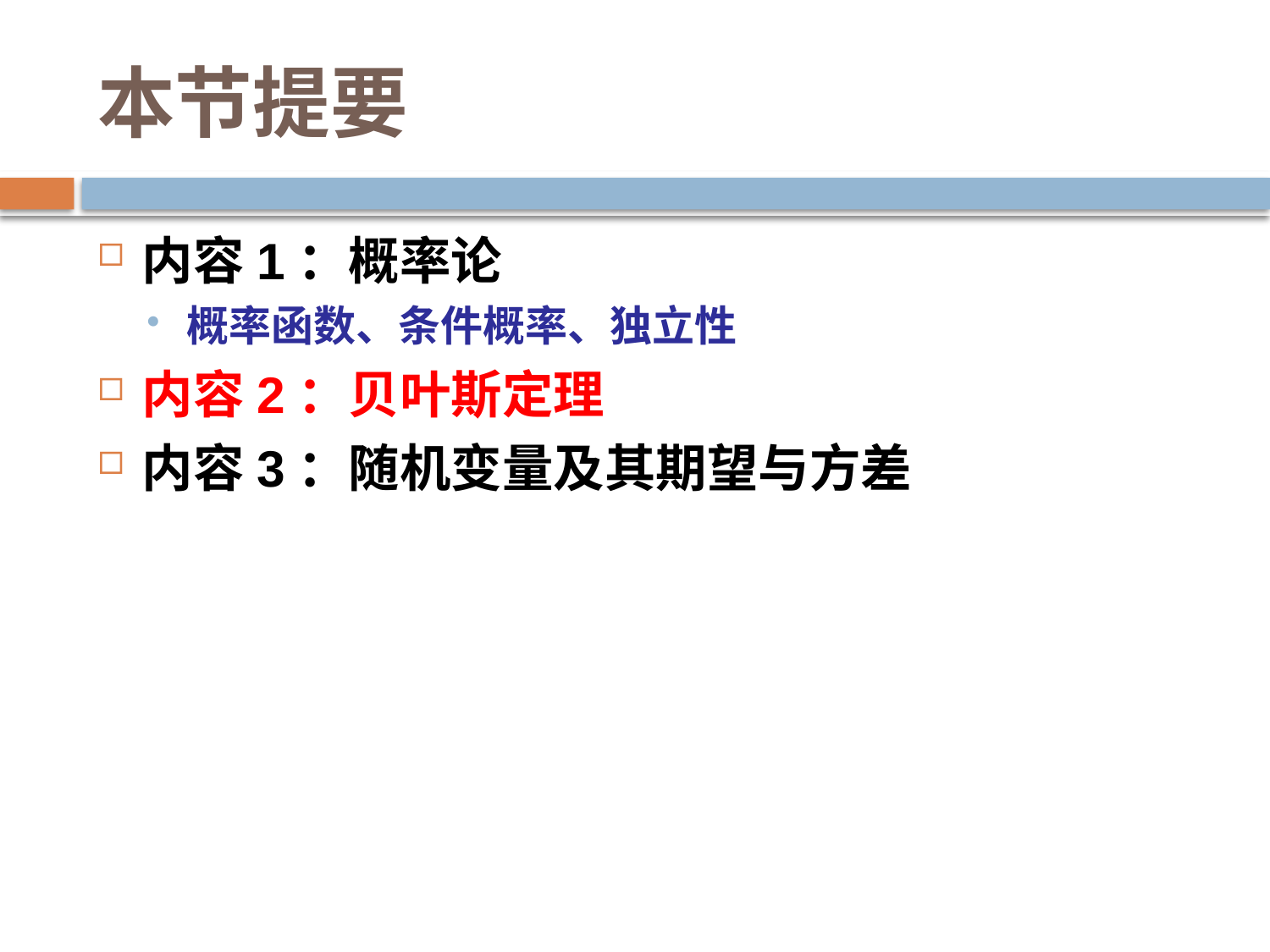

# 本节提要
内容1：概率论
概率函数、条件概率、独立性
内容2：贝叶斯定理
内容3：随机变量及其期望与方差